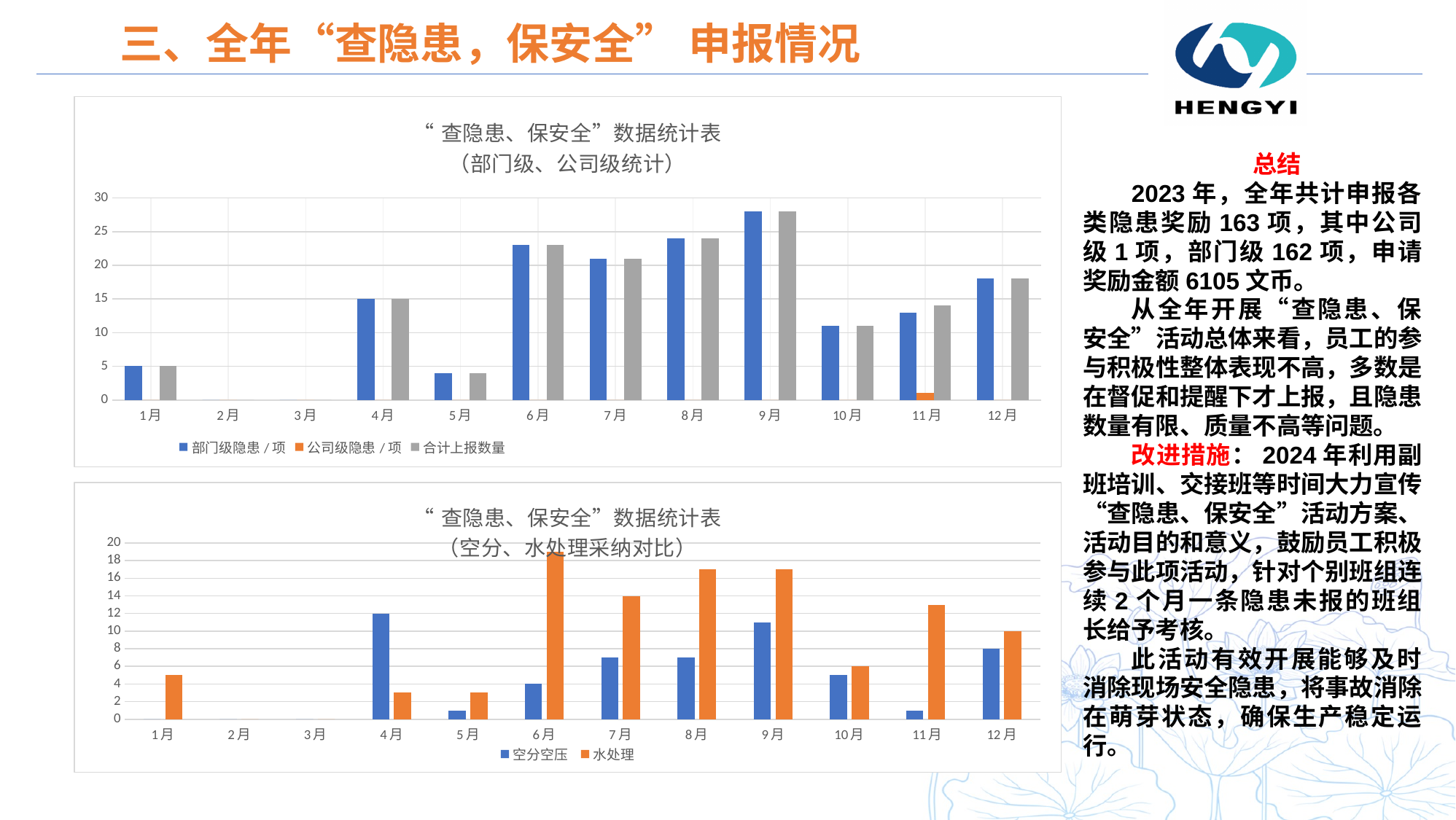

三、全年“查隐患，保安全” 申报情况

### Chart: “查隐患、保安全”数据统计表
（部门级、公司级统计）

| Category | 部门级隐患/项 | 公司级隐患/项 | 合计上报数量 |
|---|---|---|---|
| 1月 | 5.0 | 0.0 | 5.0 |
| 2月 | 0.0 | 0.0 | 0.0 |
| 3月 | 0.0 | 0.0 | 0.0 |
| 4月 | 15.0 | 0.0 | 15.0 |
| 5月 | 4.0 | 0.0 | 4.0 |
| 6月 | 23.0 | 0.0 | 23.0 |
| 7月 | 21.0 | 0.0 | 21.0 |
| 8月 | 24.0 | 0.0 | 24.0 |
| 9月 | 28.0 | 0.0 | 28.0 |
| 10月 | 11.0 | 0.0 | 11.0 |
|  11月 | 13.0 | 1.0 | 14.0 |
| 12月 | 18.0 | 0.0 | 18.0 |
总结
2023年，全年共计申报各类隐患奖励163项，其中公司级1项，部门级162项，申请奖励金额6105文币。
从全年开展“查隐患、保安全”活动总体来看，员工的参与积极性整体表现不高，多数是在督促和提醒下才上报，且隐患数量有限、质量不高等问题。
改进措施：2024年利用副班培训、交接班等时间大力宣传“查隐患、保安全”活动方案、活动目的和意义，鼓励员工积极参与此项活动，针对个别班组连续2个月一条隐患未报的班组长给予考核。
此活动有效开展能够及时消除现场安全隐患，将事故消除在萌芽状态，确保生产稳定运行。

### Chart: “查隐患、保安全”数据统计表
（空分、水处理采纳对比）

| Category | 空分空压 | 水处理 |
|---|---|---|
| 1月 | 0.0 | 5.0 |
| 2月 | 0.0 | 0.0 |
| 3月 | 0.0 | 0.0 |
| 4月 | 12.0 | 3.0 |
| 5月 | 1.0 | 3.0 |
| 6月 | 4.0 | 19.0 |
| 7月 | 7.0 | 14.0 |
| 8月 | 7.0 | 17.0 |
| 9月 | 11.0 | 17.0 |
| 10月 | 5.0 | 6.0 |
|  11月 | 1.0 | 13.0 |
| 12月 | 8.0 | 10.0 |